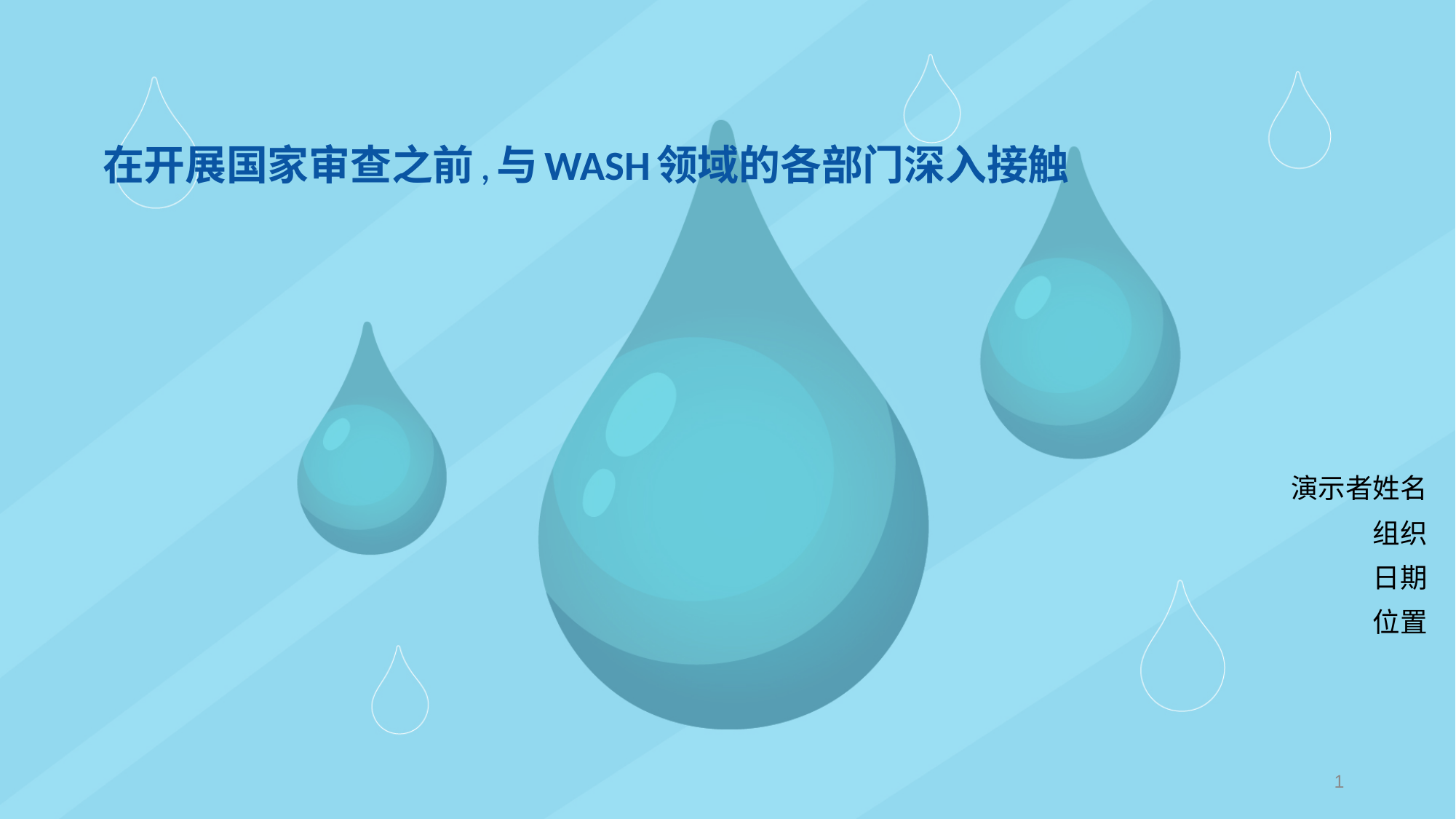

# 在开展国家审查之前,与WASH领域的各部门深入接触
演示者姓名
组织
日期
位置
1